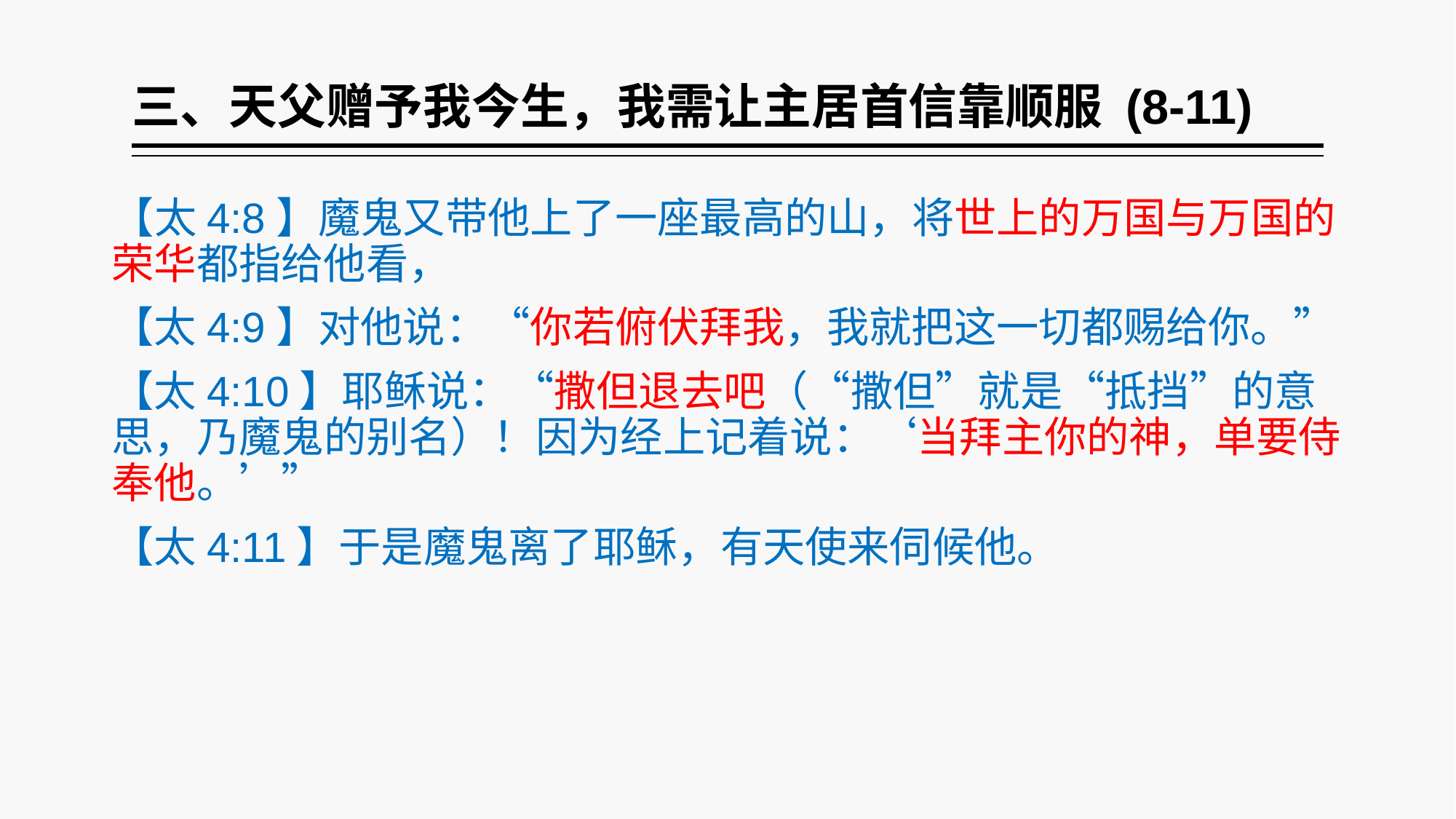

# 三、天父赠予我今生，我需让主居首信靠顺服 (8-11)
【太4:8】魔鬼又带他上了一座最高的山，将世上的万国与万国的荣华都指给他看，
【太4:9】对他说：“你若俯伏拜我，我就把这一切都赐给你。”
【太4:10】耶稣说：“撒但退去吧（“撒但”就是“抵挡”的意思，乃魔鬼的别名）！因为经上记着说：‘当拜主你的神，单要侍奉他。’”
【太4:11】于是魔鬼离了耶稣，有天使来伺候他。